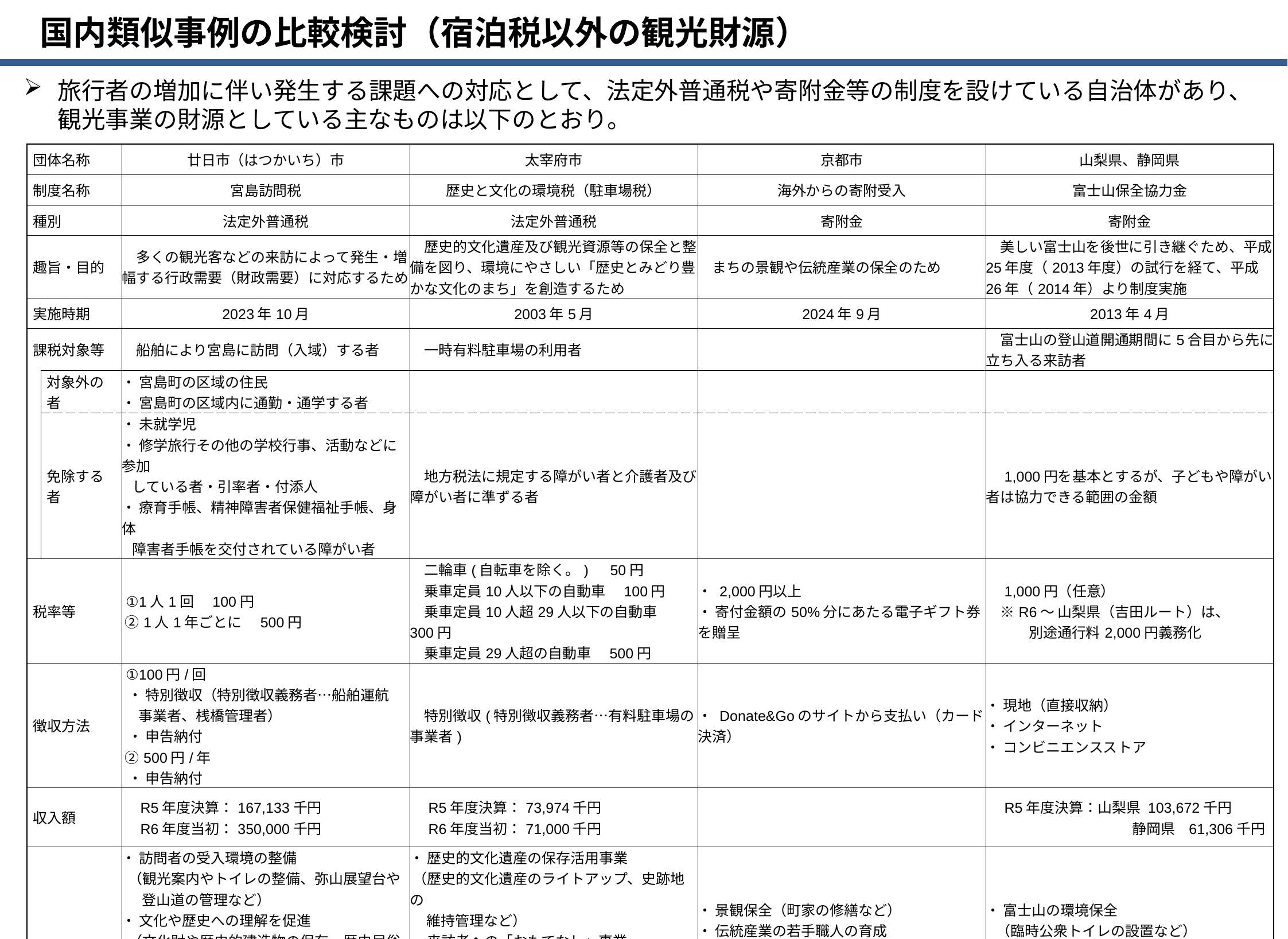

国内類似事例の比較検討（宿泊税以外の観光財源）
旅行者の増加に伴い発生する課題への対応として、法定外普通税や寄附金等の制度を設けている自治体があり、観光事業の財源としている主なものは以下のとおり。
| 団体名称 |  | 廿日市（はつかいち）市 | 太宰府市 | 京都市 | 山梨県、静岡県 |
| --- | --- | --- | --- | --- | --- |
| 制度名称 |  | 宮島訪問税 | 歴史と文化の環境税（駐車場税） | 海外からの寄附受入 | 富士山保全協力金 |
| 種別 |  | 法定外普通税 | 法定外普通税 | 寄附金 | 寄附金 |
| 趣旨・目的 |  | 多くの観光客などの来訪によって発生・増幅する行政需要（財政需要）に対応するため | 歴史的文化遺産及び観光資源等の保全と整備を図り、環境にやさしい「歴史とみどり豊かな文化のまち」を創造するため | まちの景観や伝統産業の保全のため | 美しい富士山を後世に引き継ぐため、平成25年度（2013年度）の試行を経て、平成26年（2014年）より制度実施 |
| 実施時期 |  | 2023年10月 | 2003年5月 | 2024年9月 | 2013年4月 |
| 課税対象等 |  | 船舶により宮島に訪問（入域）する者 | 一時有料駐車場の利用者 |  | 富士山の登山道開通期間に5合目から先に立ち入る来訪者 |
|  | 対象外の者 | ・ 宮島町の区域の住民 ・ 宮島町の区域内に通勤・通学する者 |  |  |  |
|  | 免除する者 | ・ 未就学児 ・ 修学旅行その他の学校行事、活動などに参加 している者・引率者・付添人 ・ 療育手帳、精神障害者保健福祉手帳、身体 障害者手帳を交付されている障がい者 | 地方税法に規定する障がい者と介護者及び障がい者に準ずる者 |  | 1,000円を基本とするが、子どもや障がい者は協力できる範囲の金額 |
| 税率等 |  | ①1人1回　100円 ②1人1年ごとに　500円 | 二輪車(自転車を除く。)　50円 　乗車定員10人以下の自動車　100円 　乗車定員10人超29人以下の自動車　300円 　乗車定員29人超の自動車　500円 | ・ 2,000円以上 ・ 寄付金額の50%分にあたる電子ギフト券を贈呈 | 1,000円（任意） 　※R6～ 山梨県（吉田ルート）は、 　　　別途通行料2,000円義務化 |
| 徴収方法 |  | ①100円/回 ・ 特別徴収（特別徴収義務者…船舶運航 事業者、桟橋管理者） ・ 申告納付 ②500円/年 ・ 申告納付 | 特別徴収(特別徴収義務者…有料駐車場の事業者) | ・ Donate&Goのサイトから支払い（カード決済） | ・ 現地（直接収納） ・ インターネット ・ コンビニエンスストア |
| 収入額 |  | R5年度決算：167,133千円 　R6年度当初：350,000千円 | R5年度決算：73,974千円 　R6年度当初：71,000千円 |  | R5年度決算：山梨県 103,672千円 　　　　　　　　　　 静岡県 61,306千円 |
| 使途 |  | ・ 訪問者の受入環境の整備 （観光案内やトイレの整備、弥山展望台や 登山道の管理など） ・ 文化や歴史への理解を促進 （文化財や歴史的建造物の保存、歴史民俗 資料館の管理など） ・ 自然環境に負荷の少ない観光 （エコツーリズムの推進やウォーターサーバーの 設置など） | ・ 歴史的文化遺産の保存活用事業 （歴史的文化遺産のライトアップ、史跡地の 維持管理など） ・ 来訪者への「おもてなし」事業 （Wi-Fi整備、臨時駐車場設置、仮設トイレ 設置など） ・ 環境負荷削減事業等まちづくり （レンタサイクル利用促進、花の栽培など） | ・ 景観保全（町家の修繕など） ・ 伝統産業の若手職人の育成 （若手職人の研修など） ・ 文化財の保護等 | ・ 富士山の環境保全 （臨時公衆トイレの設置など） ・ 登山者の安全対策 （安全誘導員の配置、救護所の設置・運営、 通訳の実施など） |
3